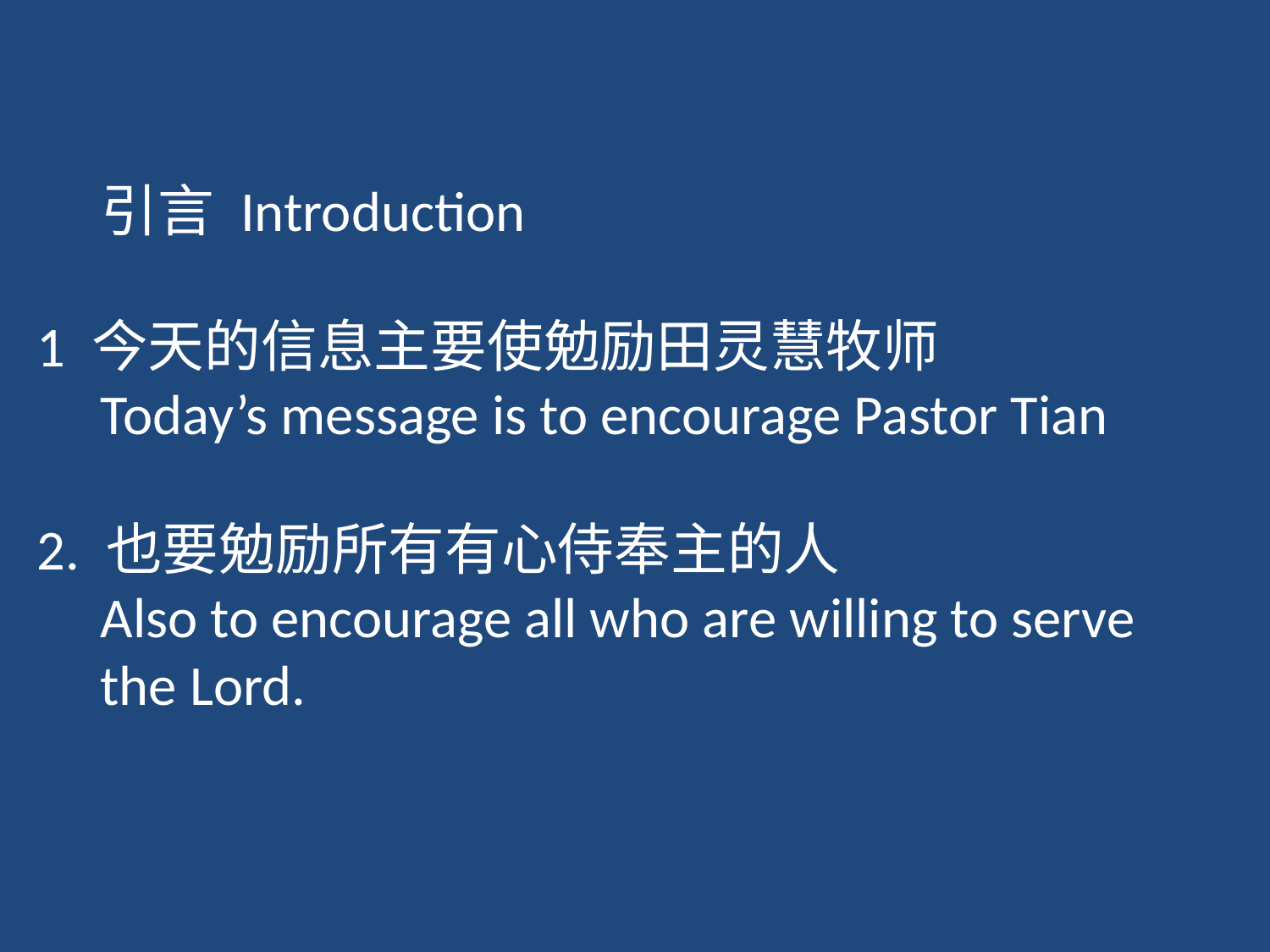

引言 Introduction

1 今天的信息主要使勉励田灵慧牧师
     Today’s message is to encourage Pastor Tian

2. 也要勉励所有有心侍奉主的人
     Also to encourage all who are willing to serve
     the Lord.